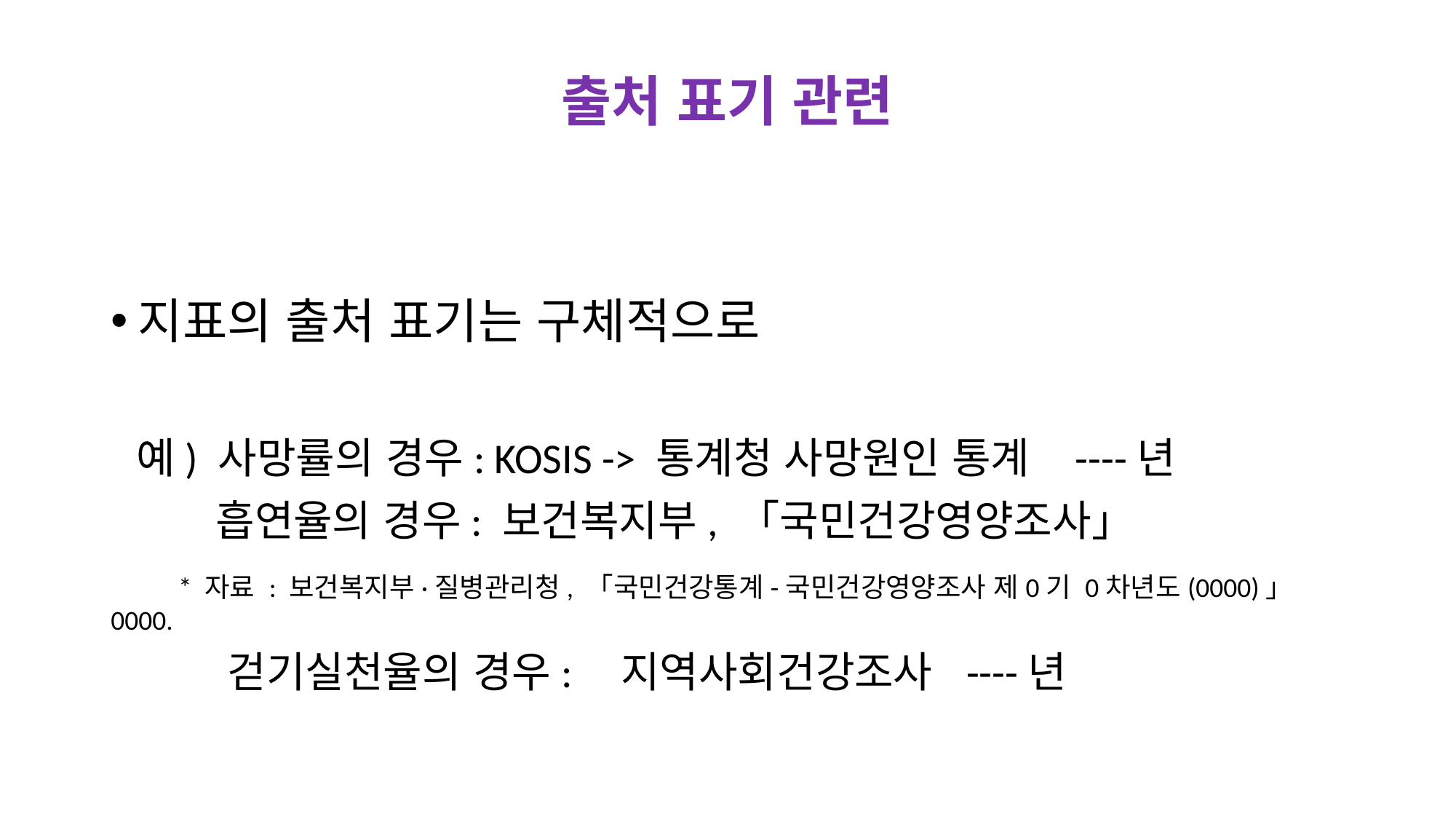

# 출처 표기 관련

지표의 출처 표기는 구체적으로

 예) 사망률의 경우: KOSIS -> 통계청 사망원인 통계   ----년
        흡연율의 경우: 보건복지부, 「국민건강영양조사」
       * 자료 : 보건복지부·질병관리청, 「국민건강통계-국민건강영양조사 제0기 0차년도(0000)」 0000.
         걷기실천율의 경우:    지역사회건강조사  ----년